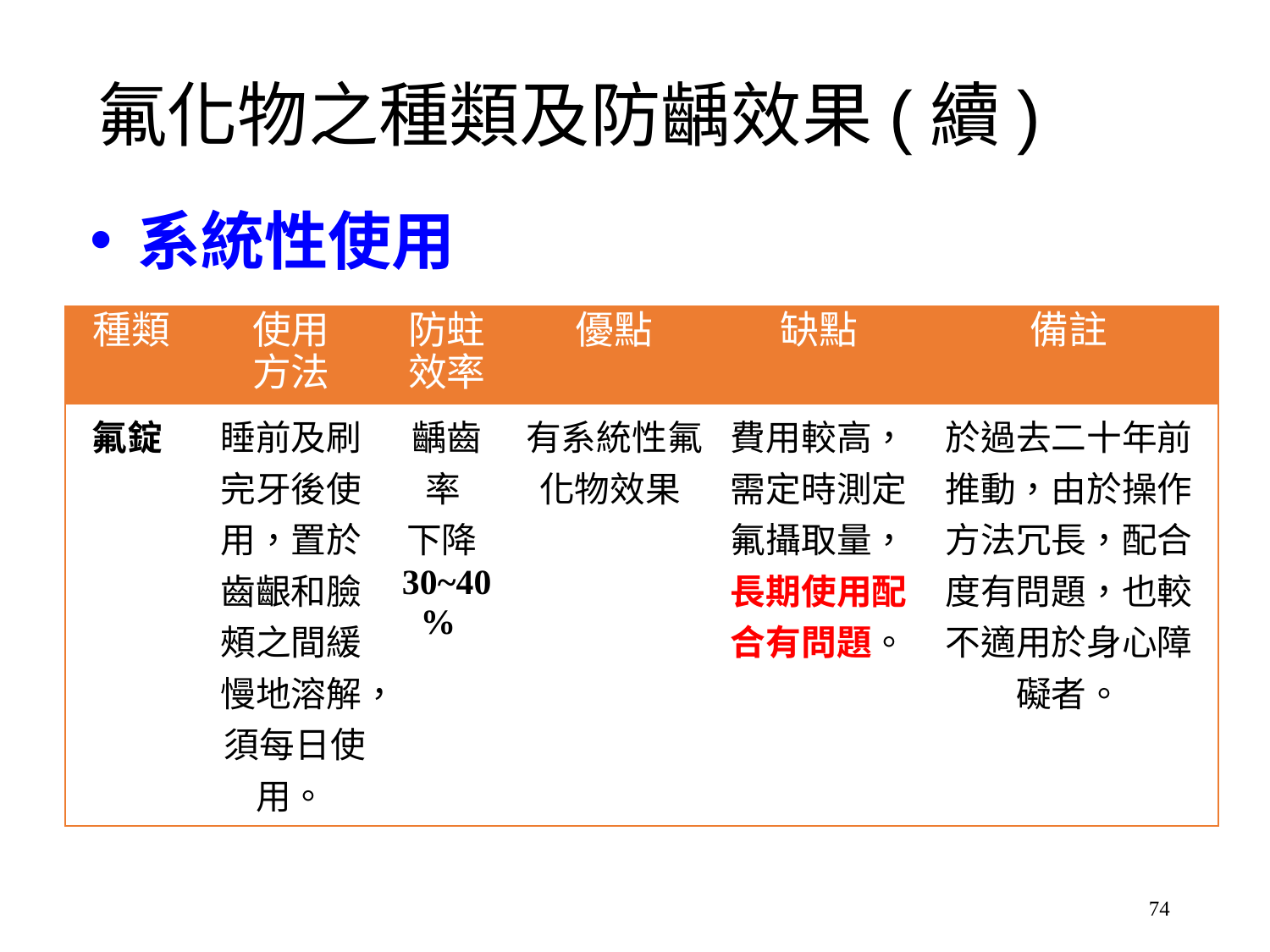

# 氟化物之種類及防齲效果(續)
系統性使用
| 種類 | 使用 方法 | 防蛀效率 | 優點 | 缺點 | 備註 |
| --- | --- | --- | --- | --- | --- |
| 氟錠 | 睡前及刷完牙後使用，置於齒齦和臉頰之間緩慢地溶解， 須每日使用。 | 齲齒率 下降30~40% | 有系統性氟化物效果 | 費用較高， 需定時測定氟攝取量，長期使用配合有問題。 | 於過去二十年前推動，由於操作方法冗長，配合度有問題，也較不適用於身心障礙者。 |
74